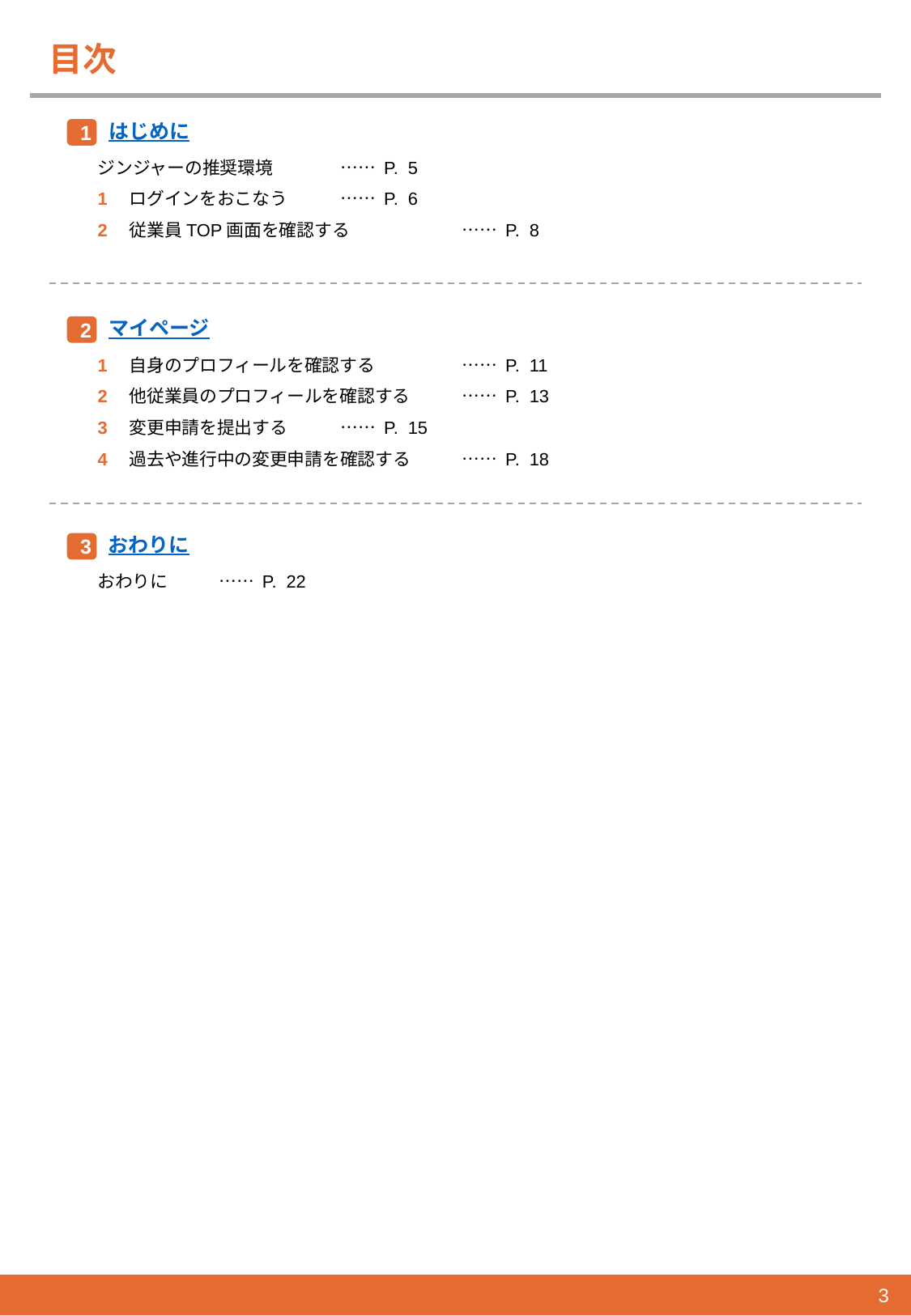

# 目次
はじめに
1
ジンジャーの推奨環境	…… P.  5
1　ログインをおこなう　	…… P.  6
2　従業員TOP画面を確認する　	…… P.  8
マイページ
2
1　自身のプロフィールを確認する　	…… P.  11
2　他従業員のプロフィールを確認する　	…… P.  13
3　変更申請を提出する　	…… P.  15
4　過去や進行中の変更申請を確認する　	…… P.  18
おわりに
3
おわりに　	…… P.  22
3